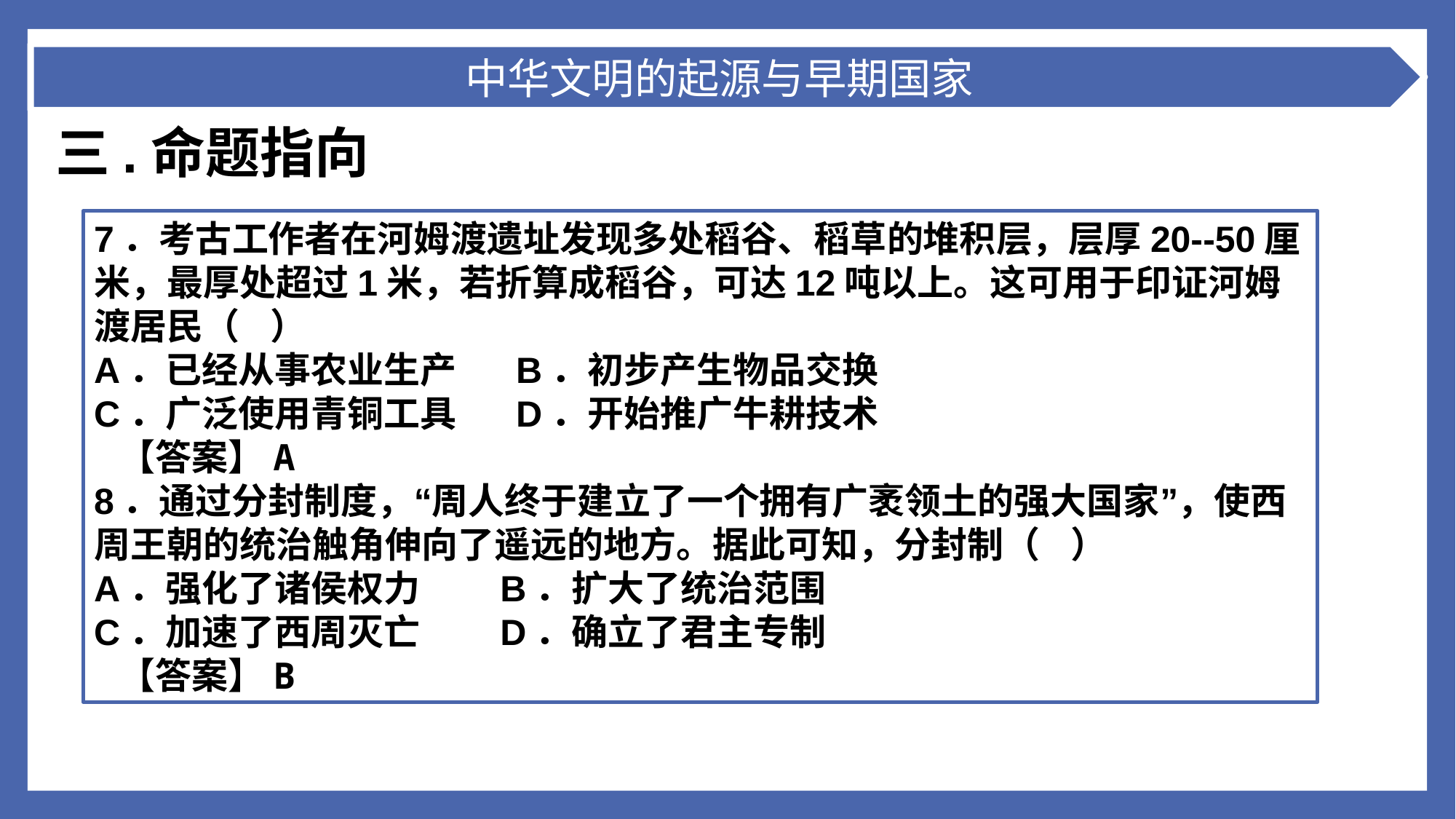

中华文明的起源与早期国家
三.命题指向
7．考古工作者在河姆渡遗址发现多处稻谷、稻草的堆积层，层厚20--50厘米，最厚处超过1米，若折算成稻谷，可达12吨以上。这可用于印证河姆渡居民（   ）
A．已经从事农业生产     B．初步产生物品交换
C．广泛使用青铜工具     D．开始推广牛耕技术
  【答案】A
8．通过分封制度，“周人终于建立了一个拥有广袤领土的强大国家”，使西周王朝的统治触角伸向了遥远的地方。据此可知，分封制（   ）
A．强化了诸侯权力       B．扩大了统治范围
C．加速了西周灭亡       D．确立了君主专制
  【答案】B